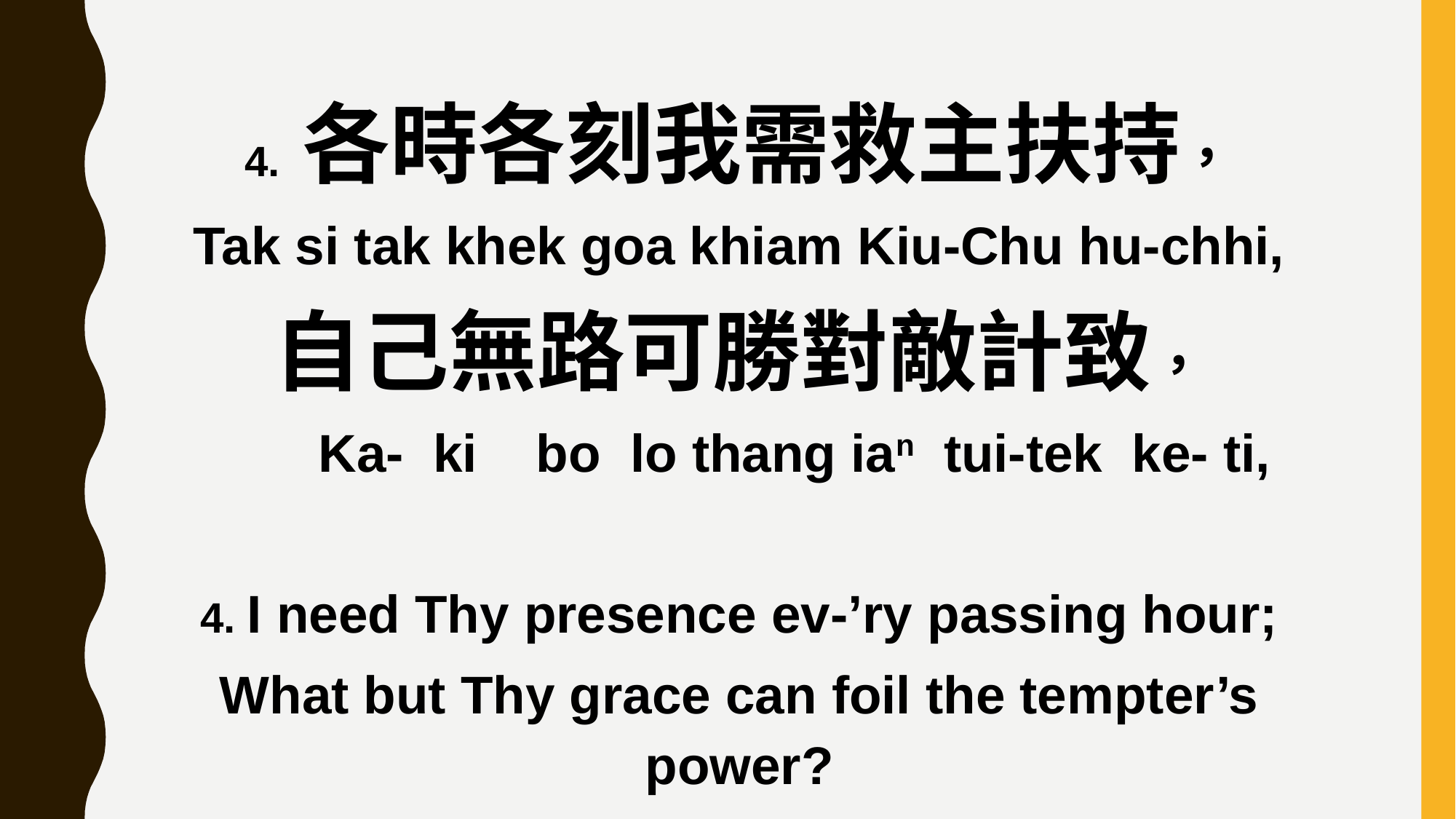

4. 各時各刻我需救主扶持，
Tak si tak khek goa khiam Kiu-Chu hu-chhi,
自己無路可勝對敵計致，
          Ka-  ki    bo  lo thang ian  tui-tek  ke- ti,

4. I need Thy presence ev-’ry passing hour;
What but Thy grace can foil the tempter’s power?